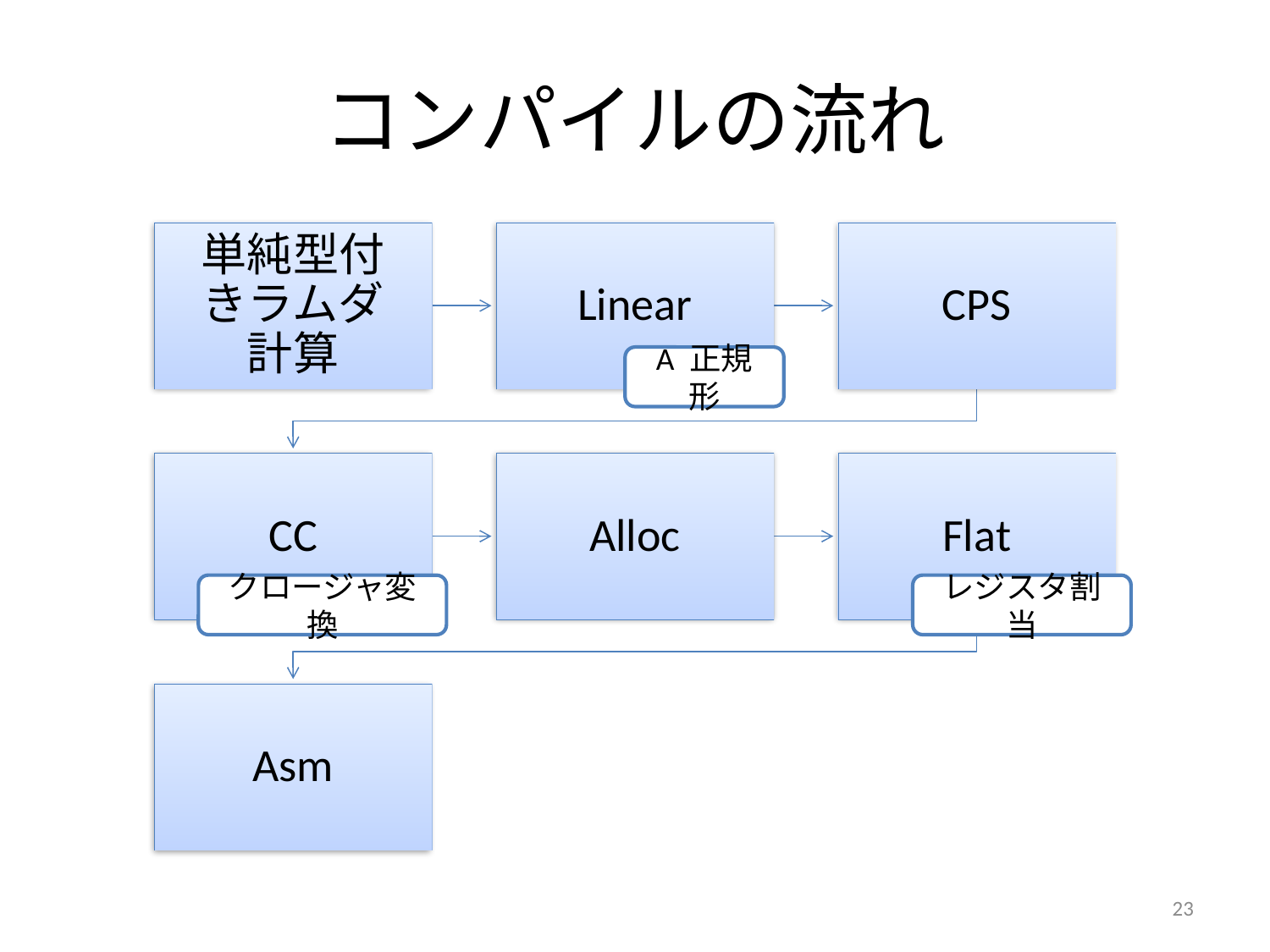

# コンパイルの流れ

単純型付きラムダ計算

Linear

CPS

CC

Alloc

Flat
Asm
A 正規形
クロージャ変換
レジスタ割当
23